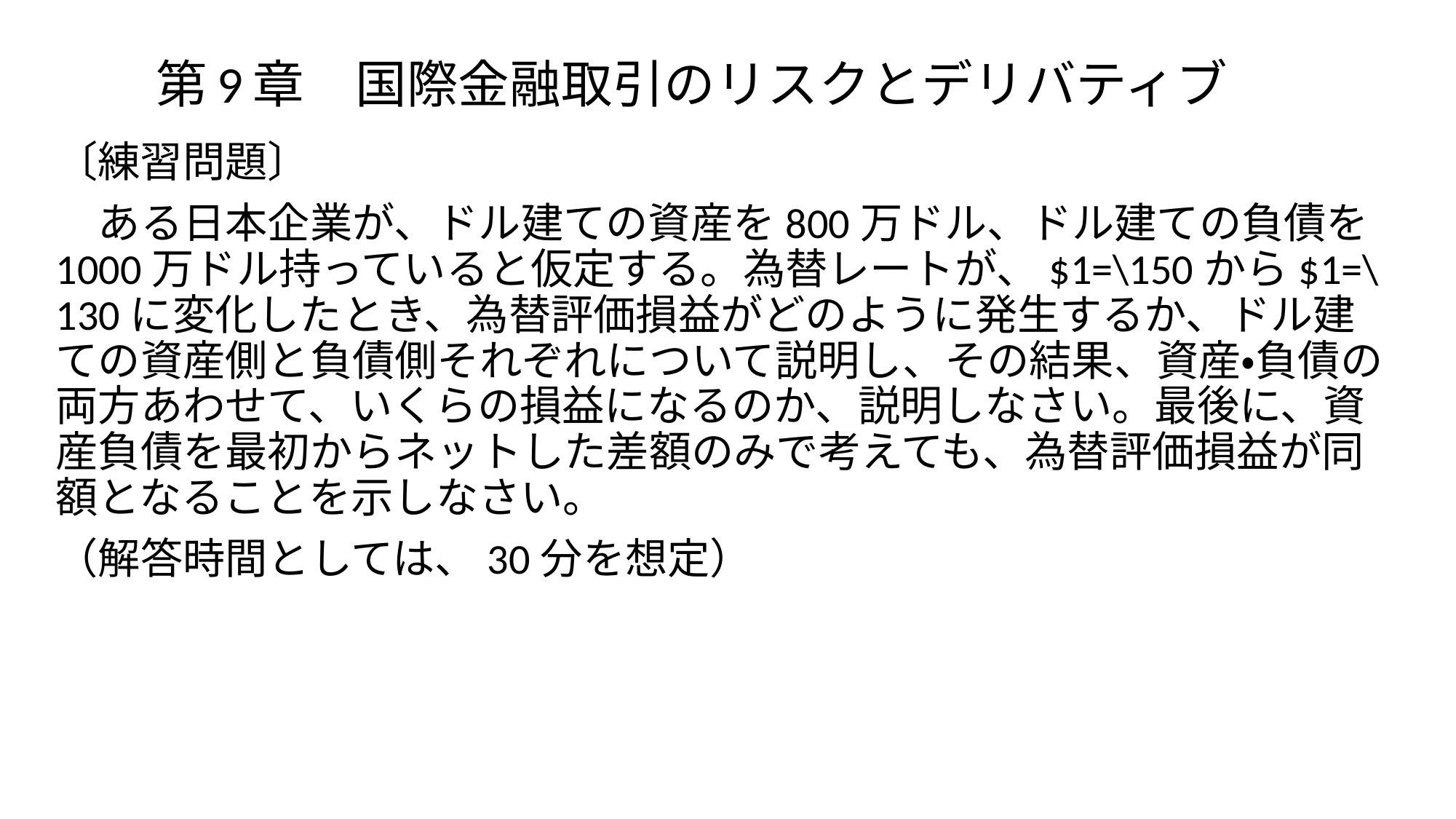

# 第9章　国際金融取引のリスクとデリバティブ
〔練習問題〕
　ある日本企業が、ドル建ての資産を800万ドル、ドル建ての負債を1000万ドル持っていると仮定する。為替レートが、$1=\150から$1=\130に変化したとき、為替評価損益がどのように発生するか、ドル建ての資産側と負債側それぞれについて説明し、その結果、資産・負債の両方あわせて、いくらの損益になるのか、説明しなさい。最後に、資産負債を最初からネットした差額のみで考えても、為替評価損益が同額となることを示しなさい。
（解答時間としては、30分を想定）